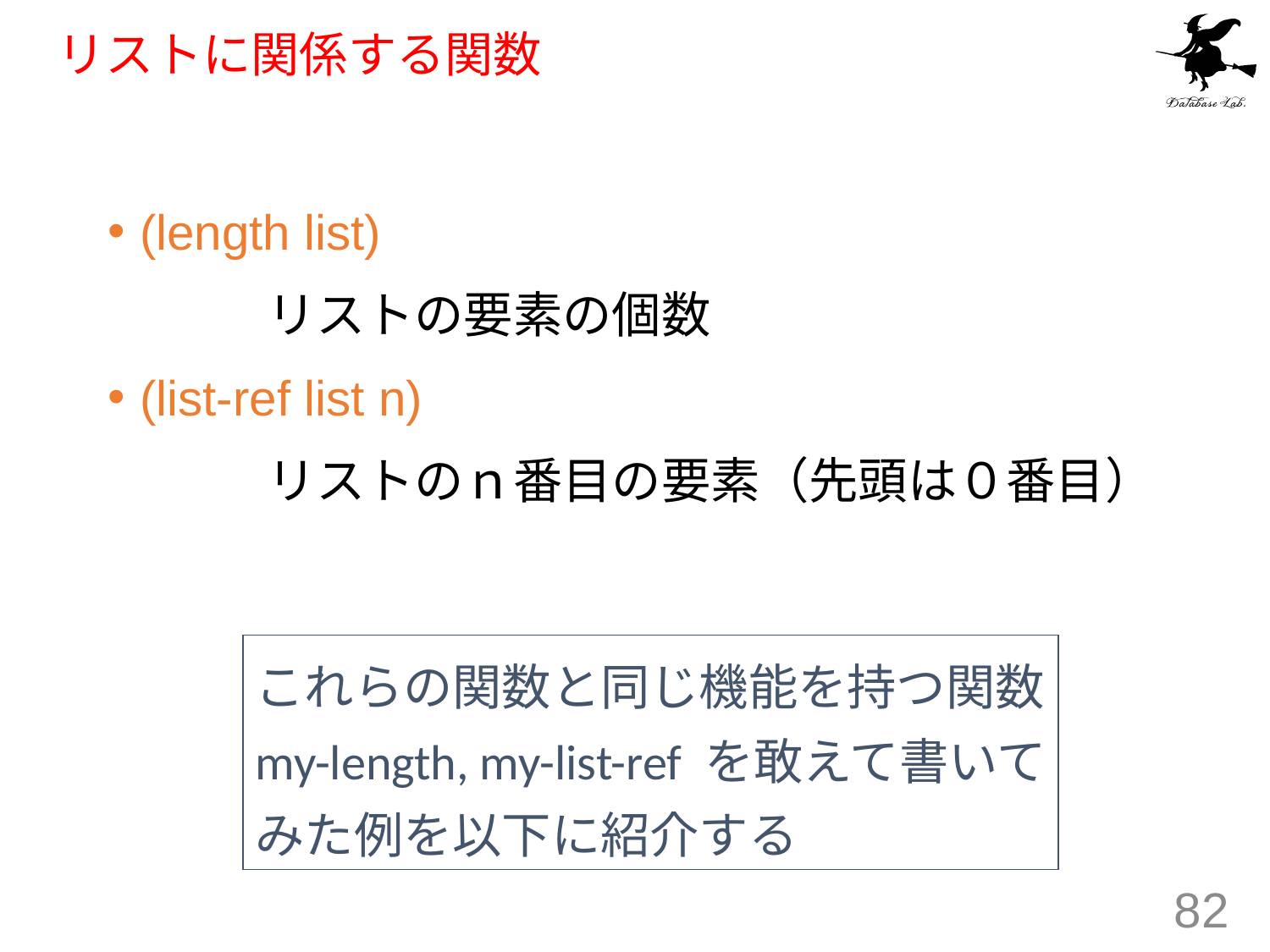

# リストに関係する関数
(length list)
		リストの要素の個数
(list-ref list n)
		リストのｎ番目の要素（先頭は０番目）

これらの関数と同じ機能を持つ関数
my-length, my-list-ref を敢えて書いて
みた例を以下に紹介する
82